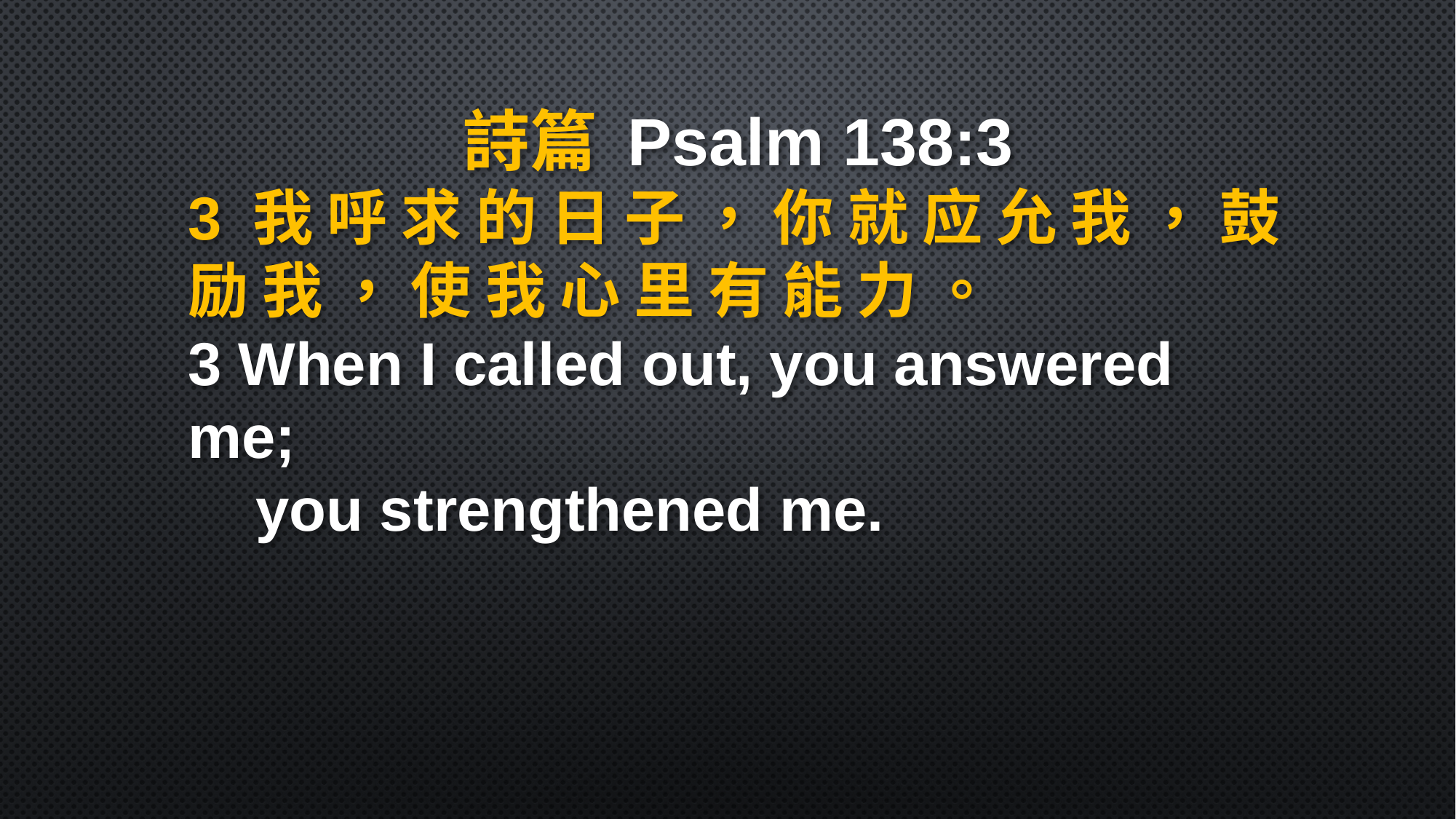

詩篇 Psalm 138:3
3 我 呼 求 的 日 子 ， 你 就 应 允 我 ， 鼓 励 我 ， 使 我 心 里 有 能 力 。
3 When I called out, you answered me;
    you strengthened me.